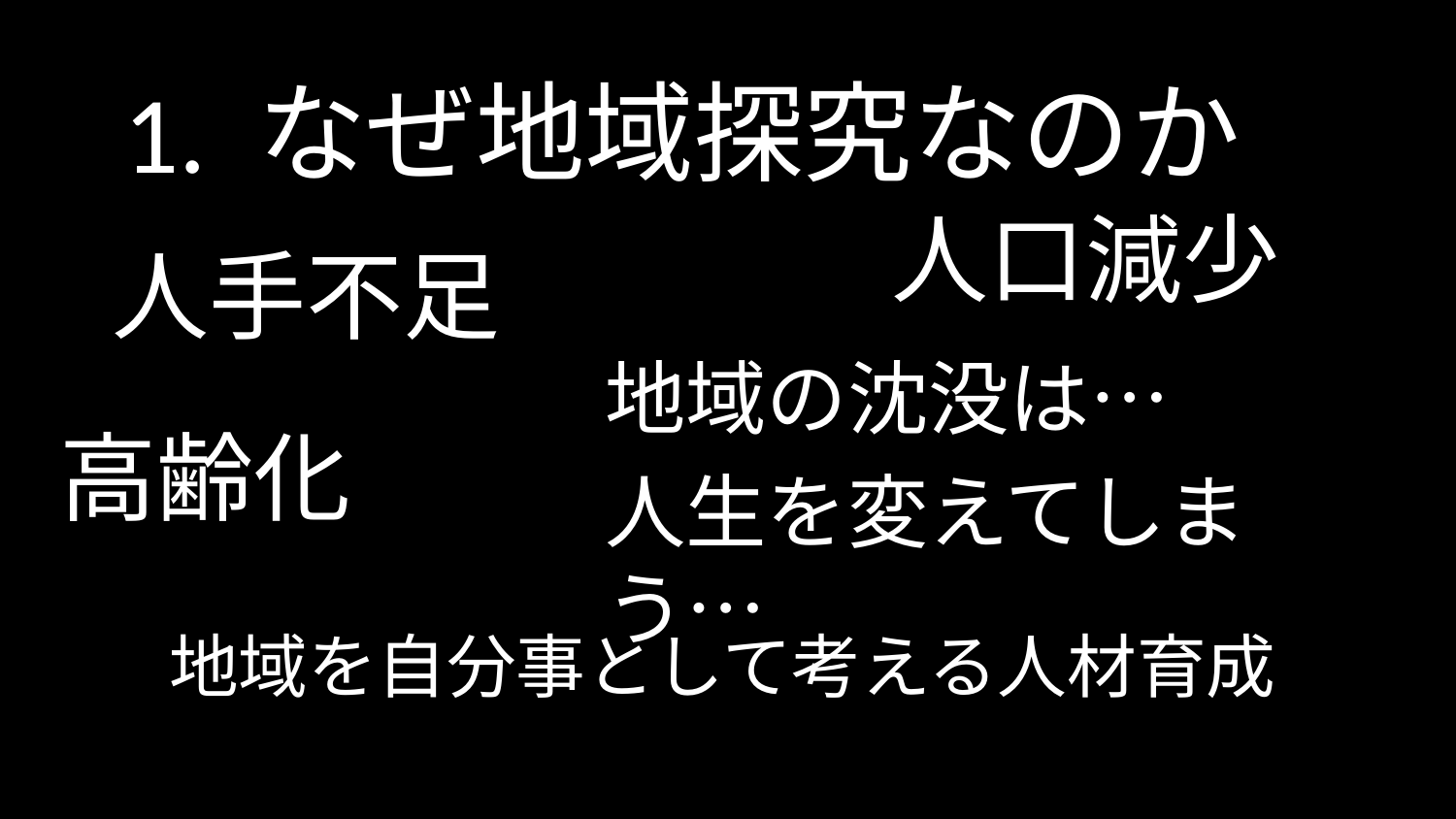

# 1. なぜ地域探究なのか
人口減少
人手不足
地域の沈没は…
人生を変えてしまう…
高齢化
地域を自分事として考える人材育成